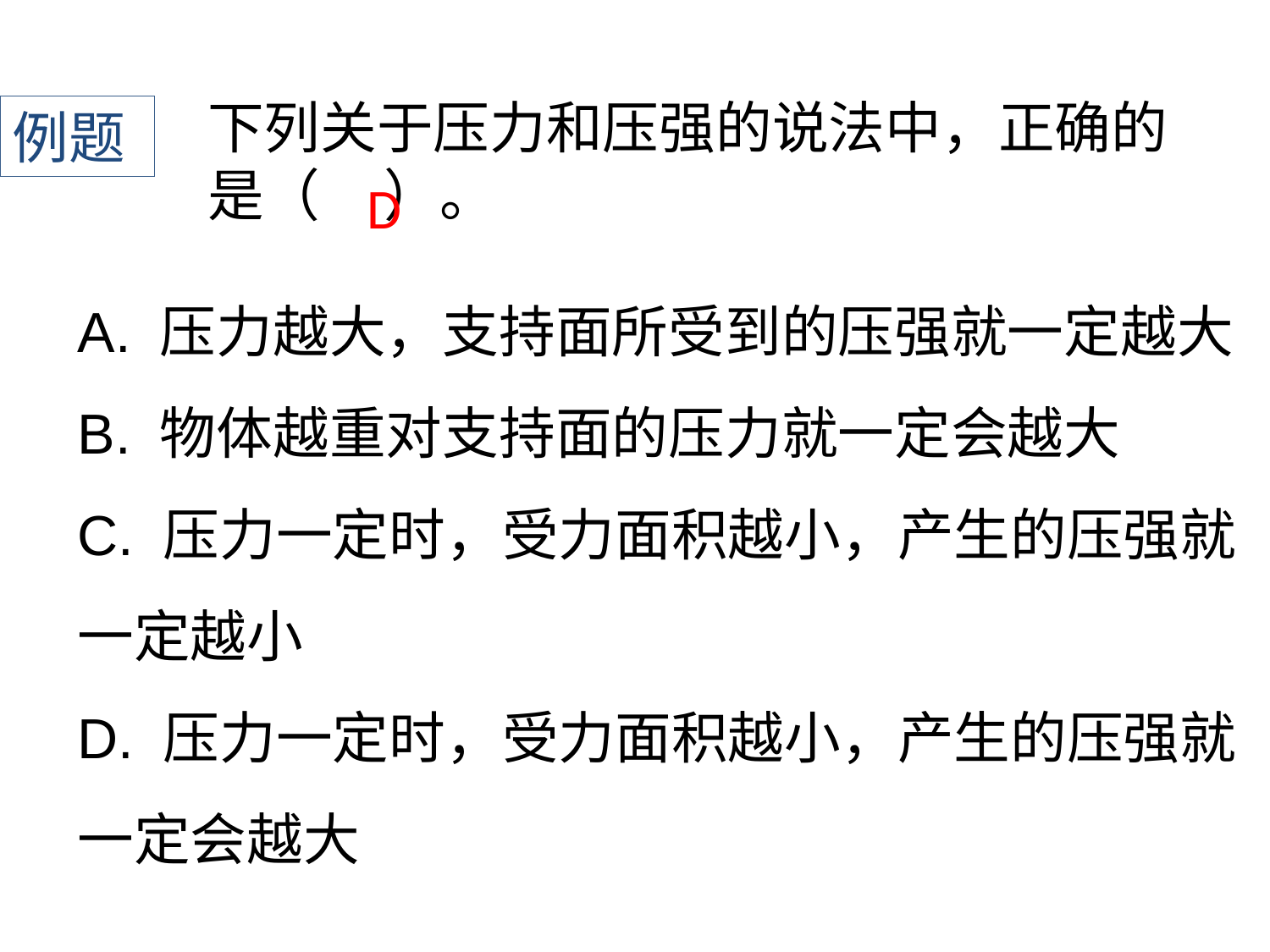

下列关于压力和压强的说法中，正确的是（     ）。
例题
D
A. 压力越大，支持面所受到的压强就一定越大
B. 物体越重对支持面的压力就一定会越大
C. 压力一定时，受力面积越小，产生的压强就一定越小
D. 压力一定时，受力面积越小，产生的压强就一定会越大